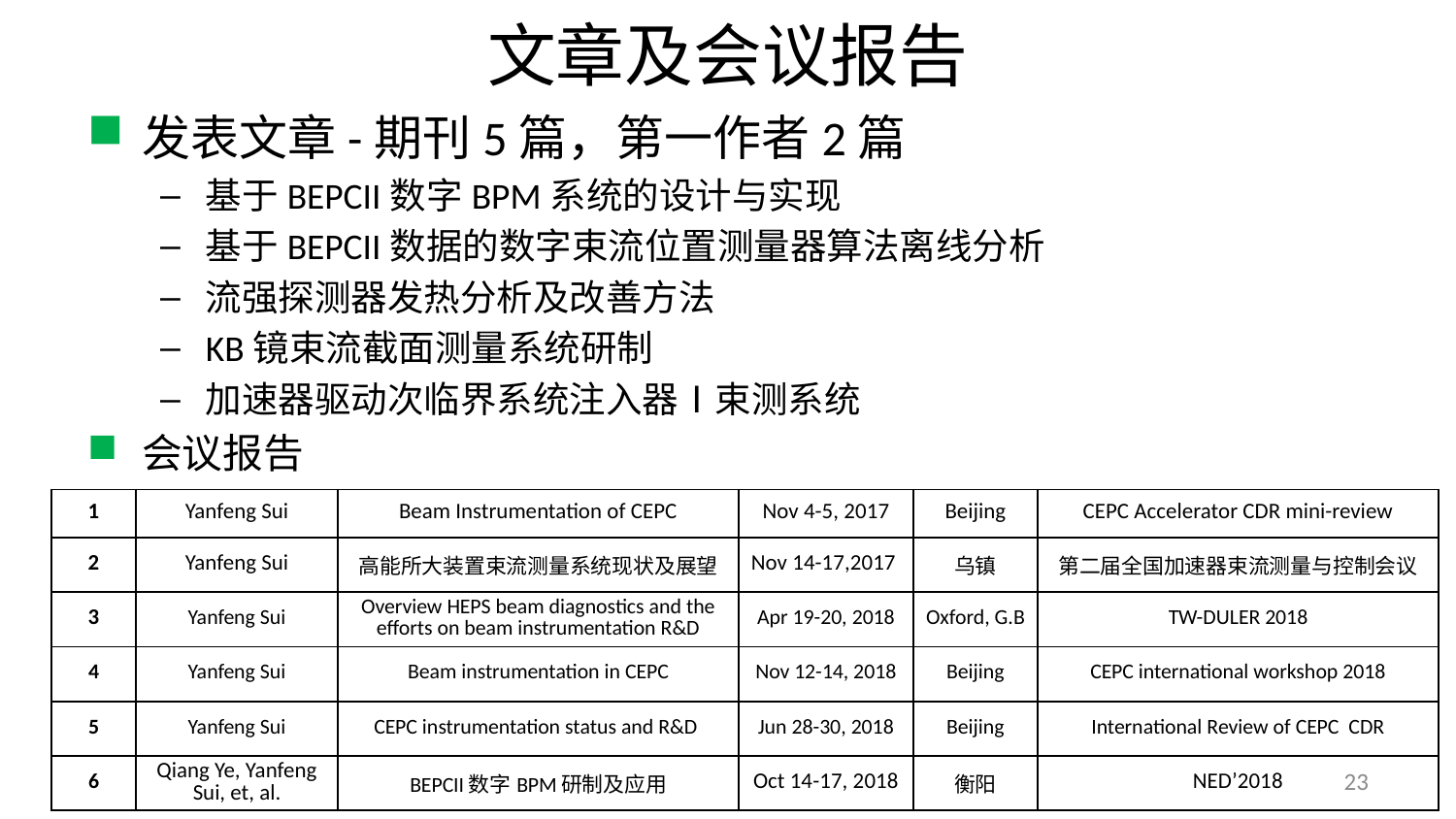

# 文章及会议报告
发表文章-期刊5篇，第一作者2篇
基于BEPCII数字BPM系统的设计与实现
基于BEPCII数据的数字束流位置测量器算法离线分析
流强探测器发热分析及改善方法
KB镜束流截面测量系统研制
加速器驱动次临界系统注入器Ⅰ束测系统
会议报告

| 1 | Yanfeng Sui | Beam Instrumentation of CEPC | Nov 4-5, 2017 | Beijing | CEPC Accelerator CDR mini-review |
| --- | --- | --- | --- | --- | --- |
| 2 | Yanfeng Sui | 高能所大装置束流测量系统现状及展望 | Nov 14-17,2017 | 乌镇 | 第二届全国加速器束流测量与控制会议 |
| 3 | Yanfeng Sui | Overview HEPS beam diagnostics and the efforts on beam instrumentation R&D | Apr 19-20, 2018 | Oxford, G.B | TW-DULER 2018 |
| 4 | Yanfeng Sui | Beam instrumentation in CEPC | Nov 12-14, 2018 | Beijing | CEPC international workshop 2018 |
| 5 | Yanfeng Sui | CEPC instrumentation status and R&D | Jun 28-30, 2018 | Beijing | International Review of CEPC CDR |
| 6 | Qiang Ye, Yanfeng Sui, et, al. | BEPCII数字BPM研制及应用 | Oct 14-17, 2018 | 衡阳 | NED’2018 |
23